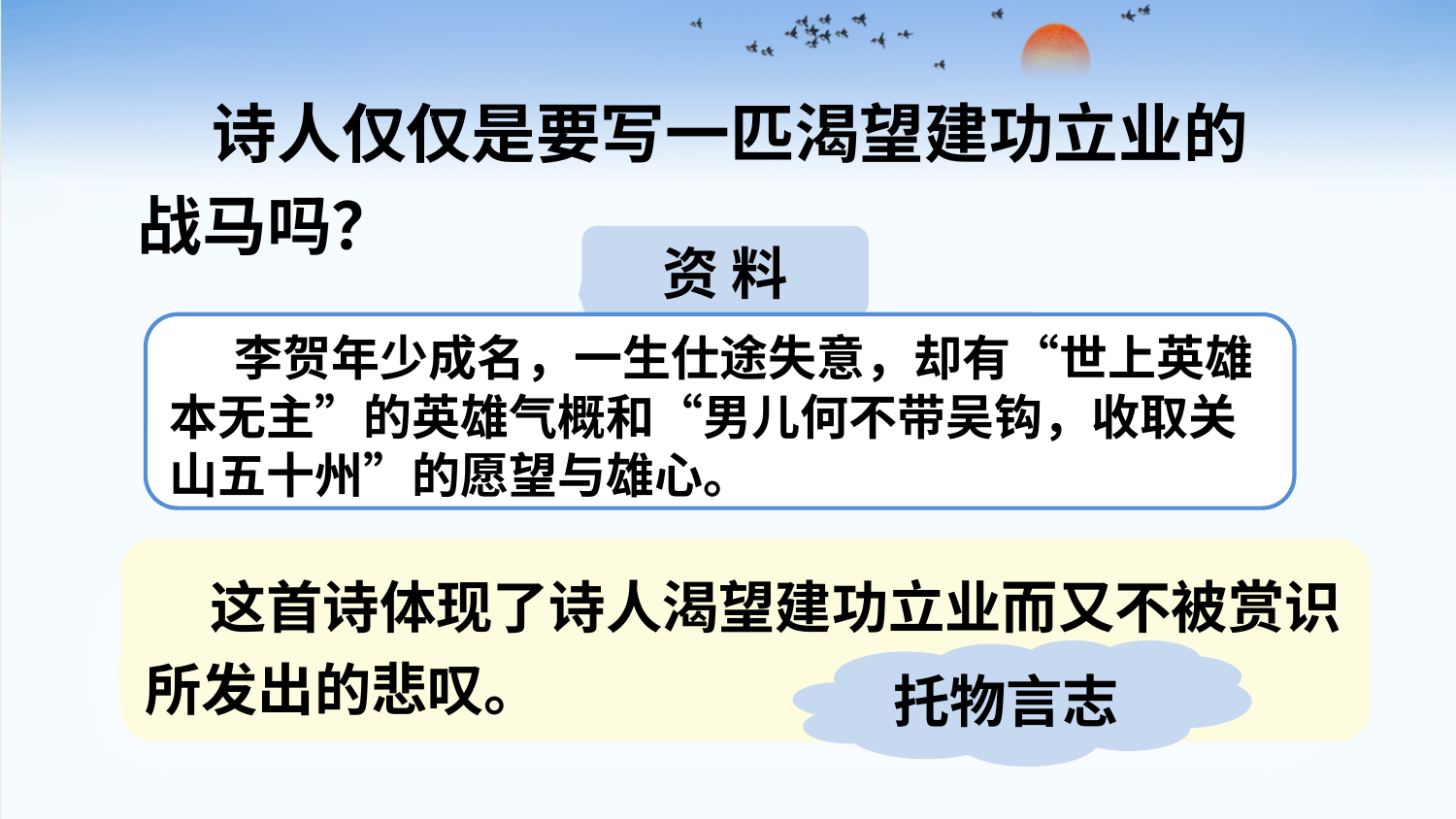

诗人仅仅是要写一匹渴望建功立业的战马吗？
资 料
    李贺年少成名，一生仕途失意，却有“世上英雄本无主”的英雄气概和“男儿何不带吴钩，收取关山五十州”的愿望与雄心。
    这首诗体现了诗人渴望建功立业而又不被赏识所发出的悲叹。
托物言志